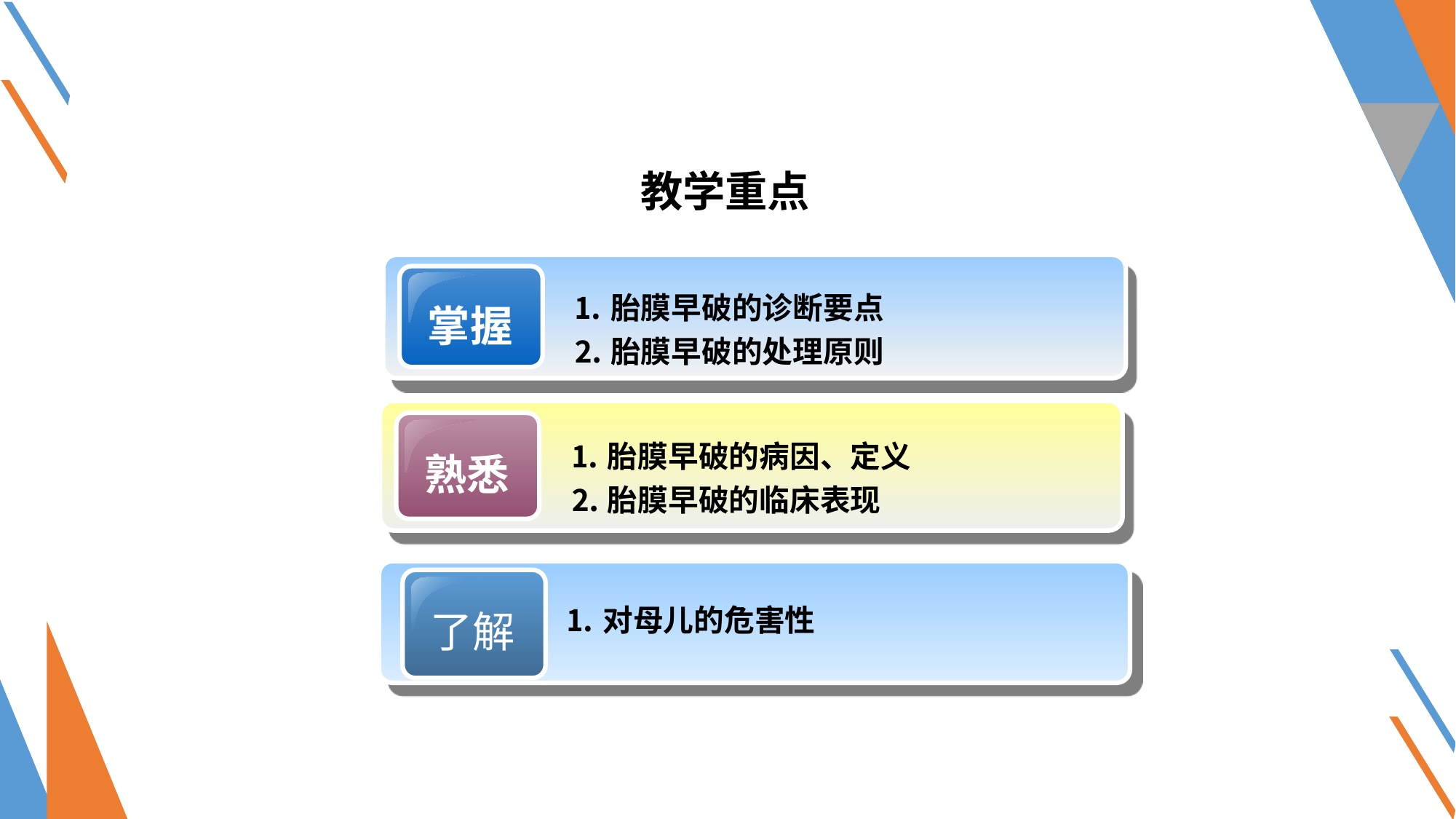

#
教学重点

掌握
⒈胎膜早破的诊断要点
⒉胎膜早破的处理原则

熟悉
⒈胎膜早破的病因、定义
⒉胎膜早破的临床表现

了解
⒈对母儿的危害性